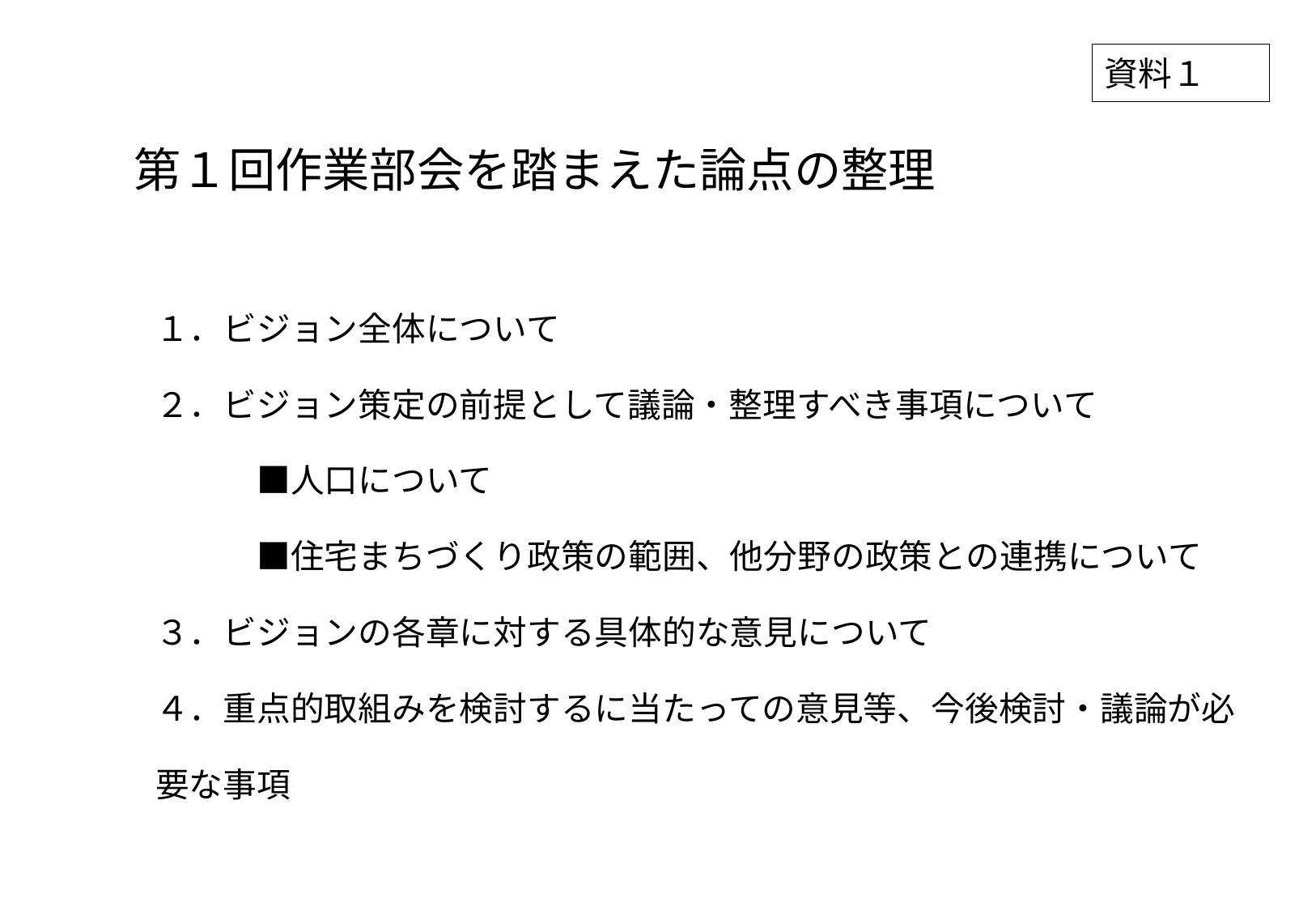

資料１
第１回作業部会を踏まえた論点の整理
１．ビジョン全体について
２．ビジョン策定の前提として議論・整理すべき事項について
　　　■人口について
　　　■住宅まちづくり政策の範囲、他分野の政策との連携について
３．ビジョンの各章に対する具体的な意見について
４．重点的取組みを検討するに当たっての意見等、今後検討・議論が必要な事項